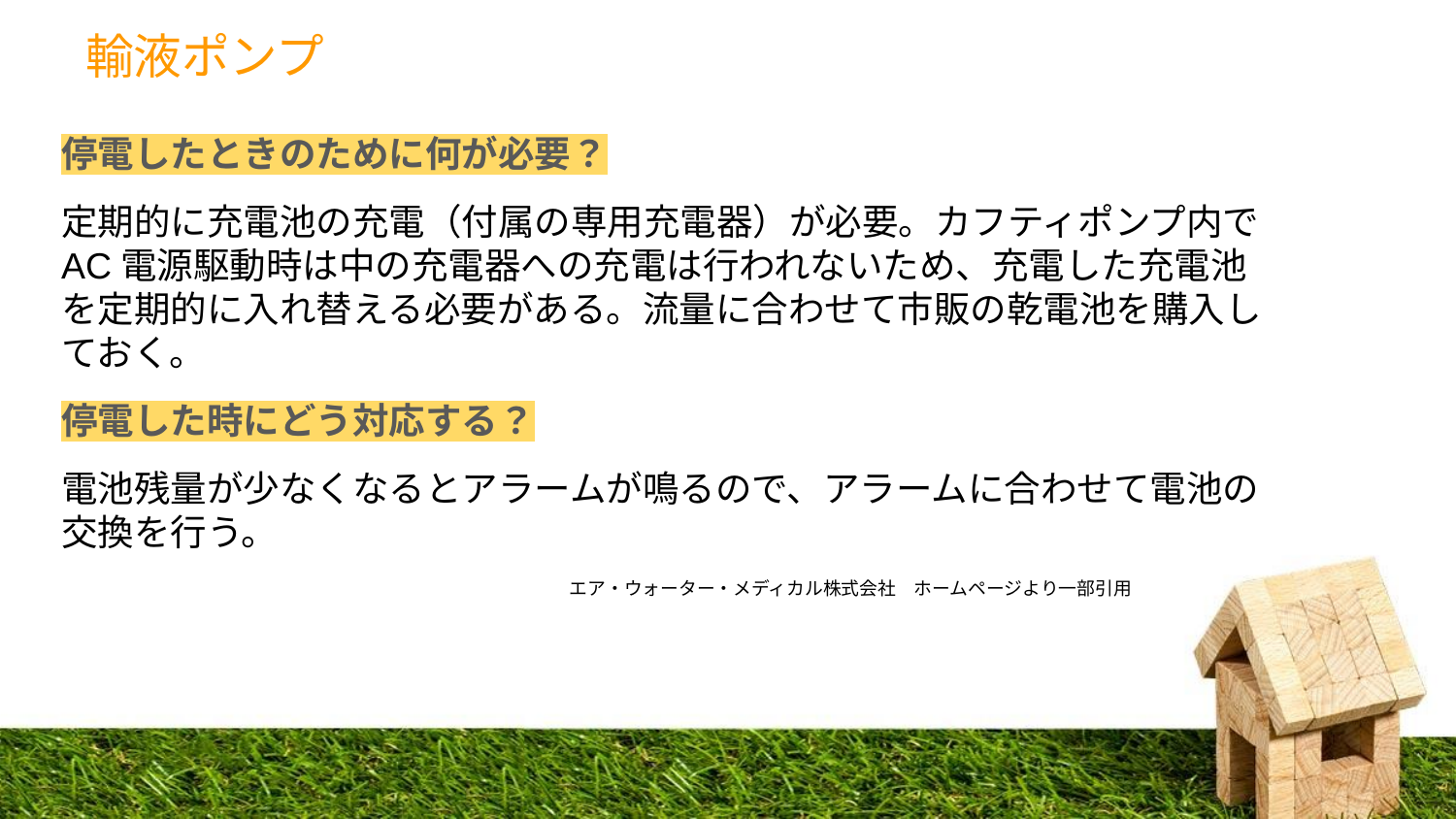

# 輸液ポンプ
停電したときのために何が必要？
定期的に充電池の充電（付属の専用充電器）が必要。カフティポンプ内でAC電源駆動時は中の充電器への充電は行われないため、充電した充電池を定期的に入れ替える必要がある。流量に合わせて市販の乾電池を購入しておく。
停電した時にどう対応する？
電池残量が少なくなるとアラームが鳴るので、アラームに合わせて電池の交換を行う。
　　　　　　　　　　　　　　　　　　　　エア・ウォーター・メディカル株式会社　ホームページより一部引用